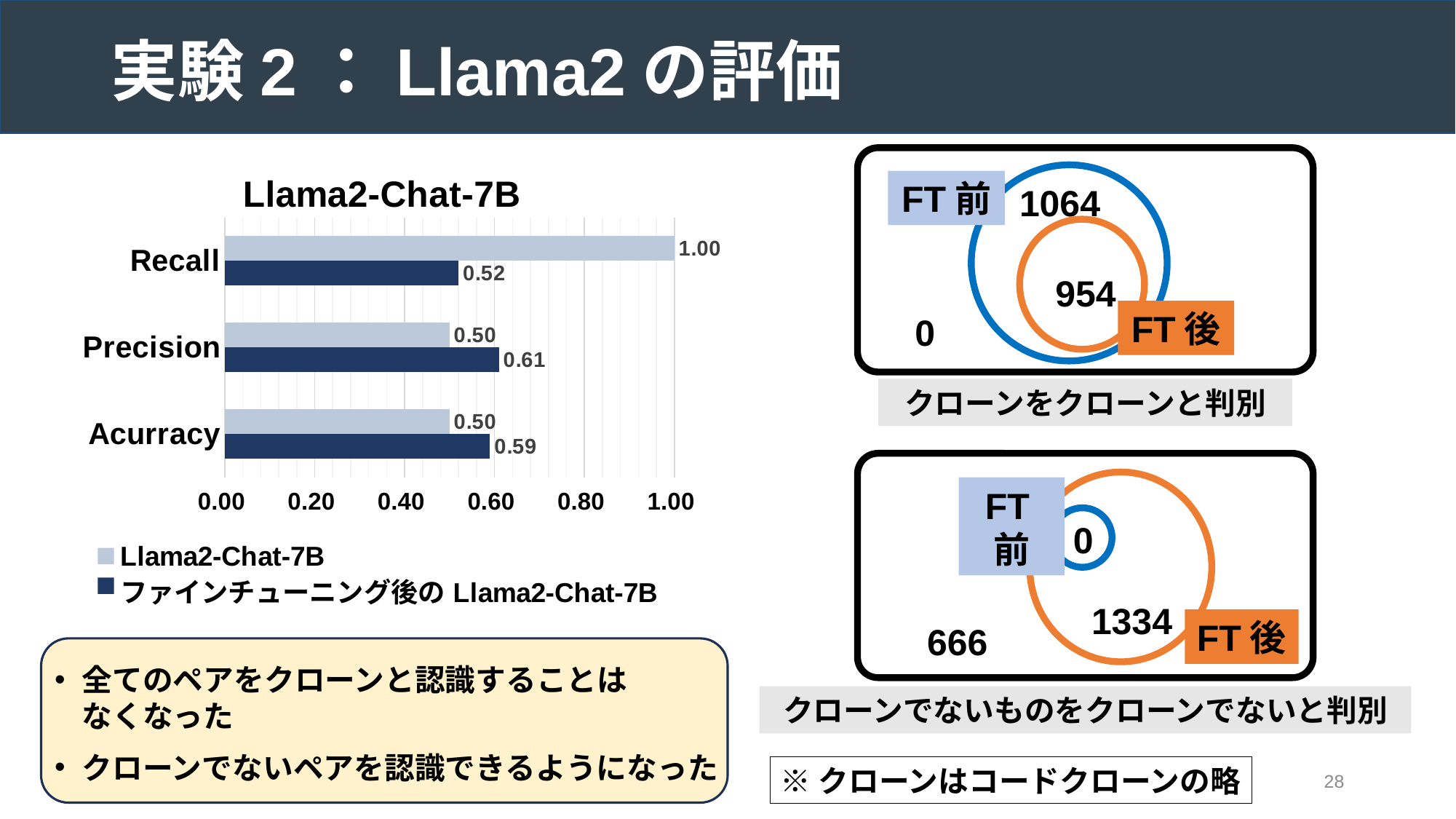

# 実験2：Llama2の評価

### Chart: Llama2-Chat-7B

| Category | ファインチューニング後のLlama2-Chat-7B | Llama2-Chat-7B |
|---|---|---|
| Acurracy | 0.59 | 0.5 |
| Precision | 0.61 | 0.5 |
| Recall | 0.52 | 1.0 |

FT前
1064

954
FT後
0
クローンをクローンと判別

FT前

0
1334
FT後
666

全てのペアをクローンと認識することは
なくなった
クローンでないペアを認識できるようになった
クローンでないものをクローンでないと判別
※クローンはコードクローンの略
28